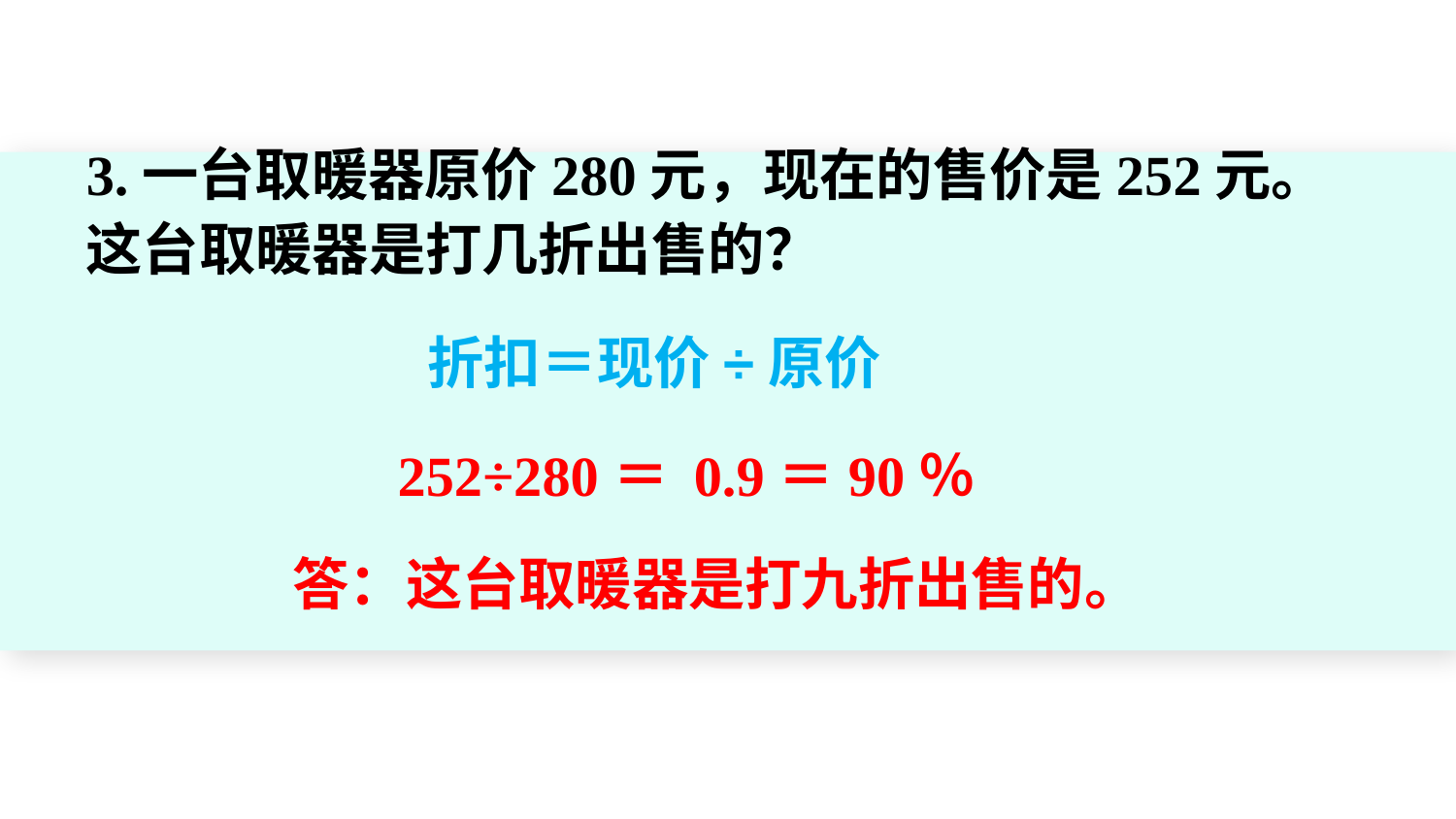

3.一台取暖器原价280元，现在的售价是252元。这台取暖器是打几折出售的？
折扣＝现价÷原价
0.9＝90％
252÷280＝
答：这台取暖器是打九折出售的。